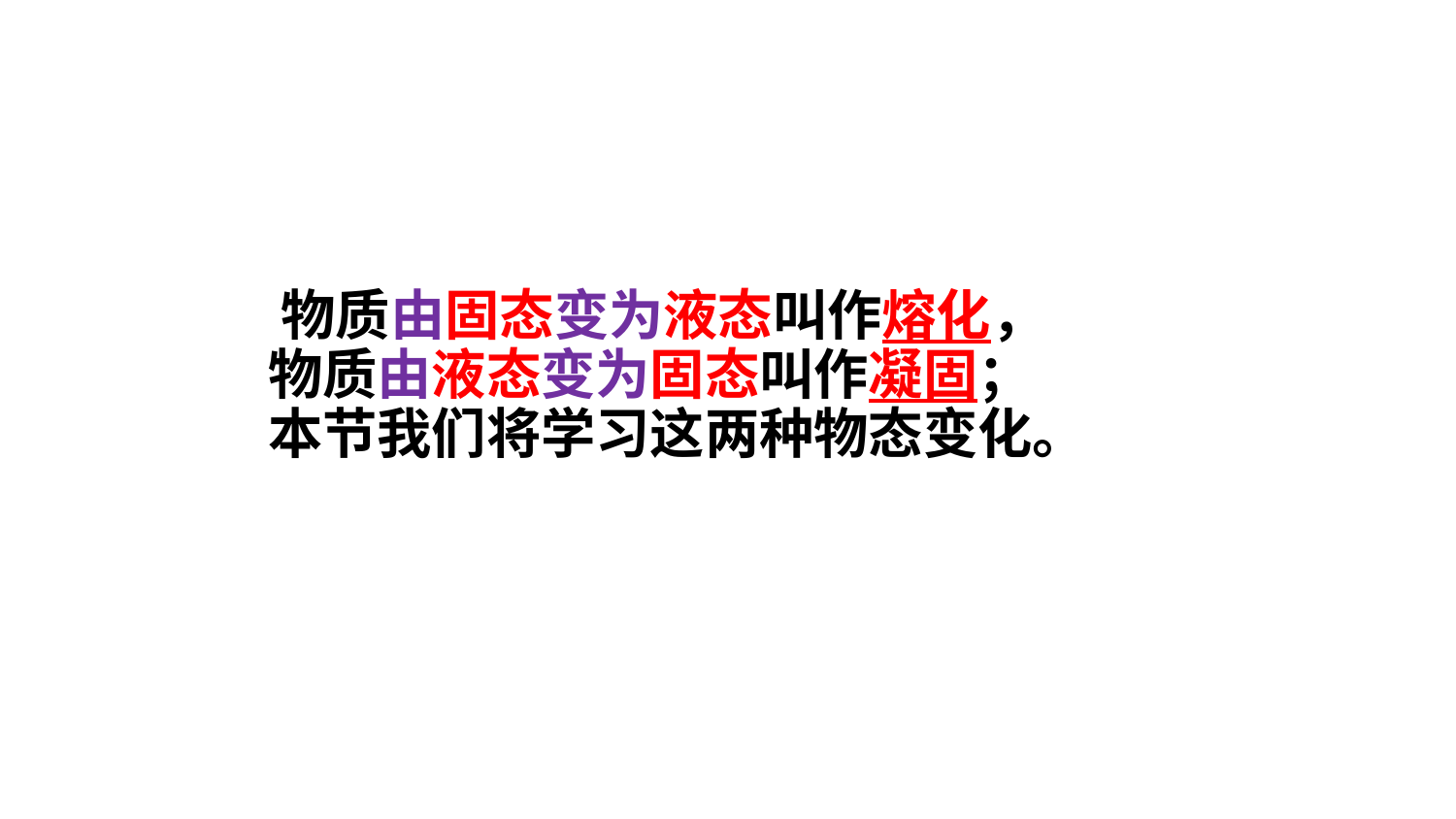

# 物质由固态变为液态叫作熔化， 物质由液态变为固态叫作凝固； 本节我们将学习这两种物态变化。